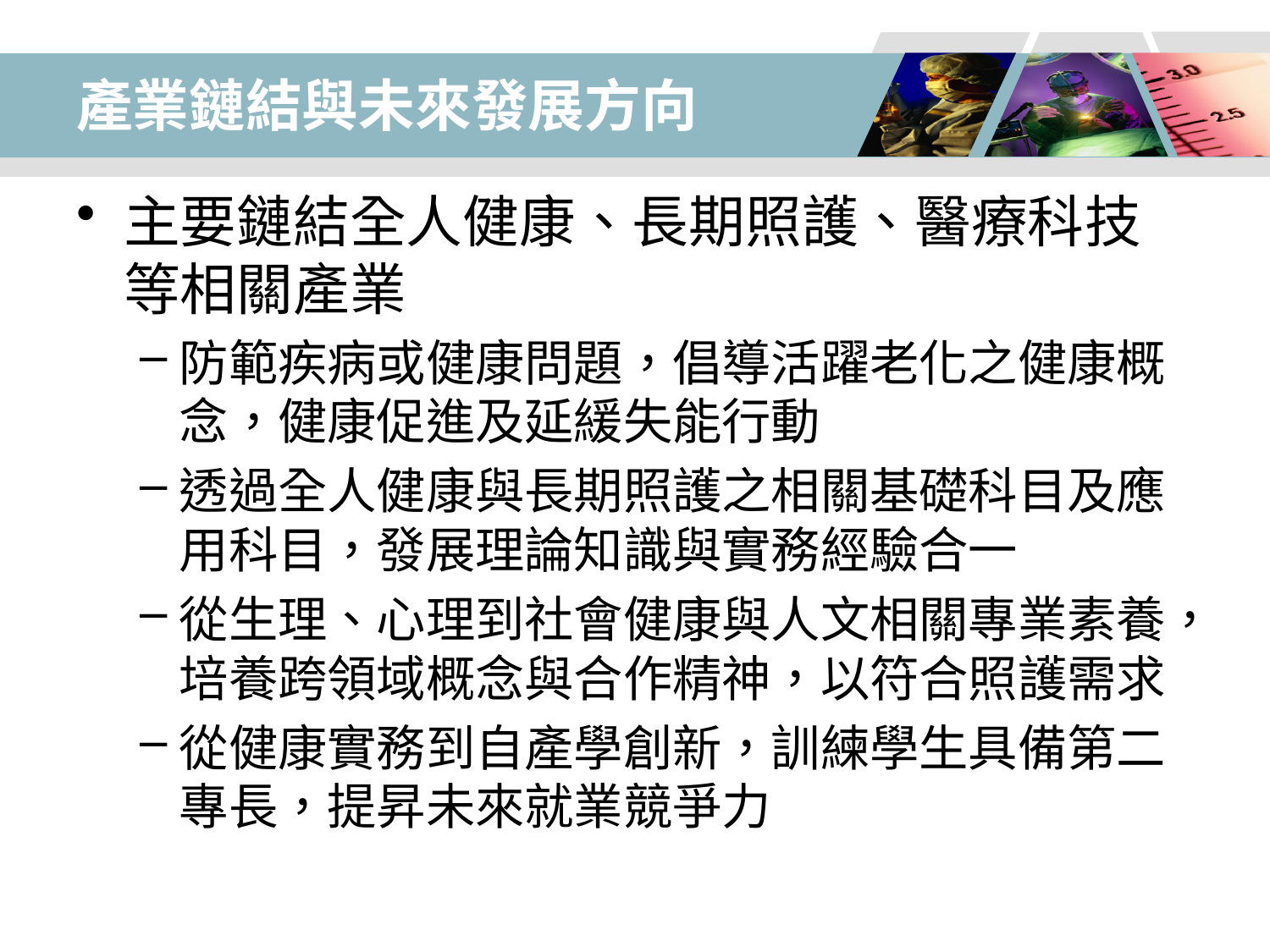

# 產業鏈結與未來發展方向
主要鏈結全人健康、長期照護、醫療科技等相關產業
防範疾病或健康問題，倡導活躍老化之健康概念，健康促進及延緩失能行動
透過全人健康與長期照護之相關基礎科目及應用科目，發展理論知識與實務經驗合一
從生理、心理到社會健康與人文相關專業素養，培養跨領域概念與合作精神，以符合照護需求
從健康實務到自產學創新，訓練學生具備第二專長，提昇未來就業競爭力